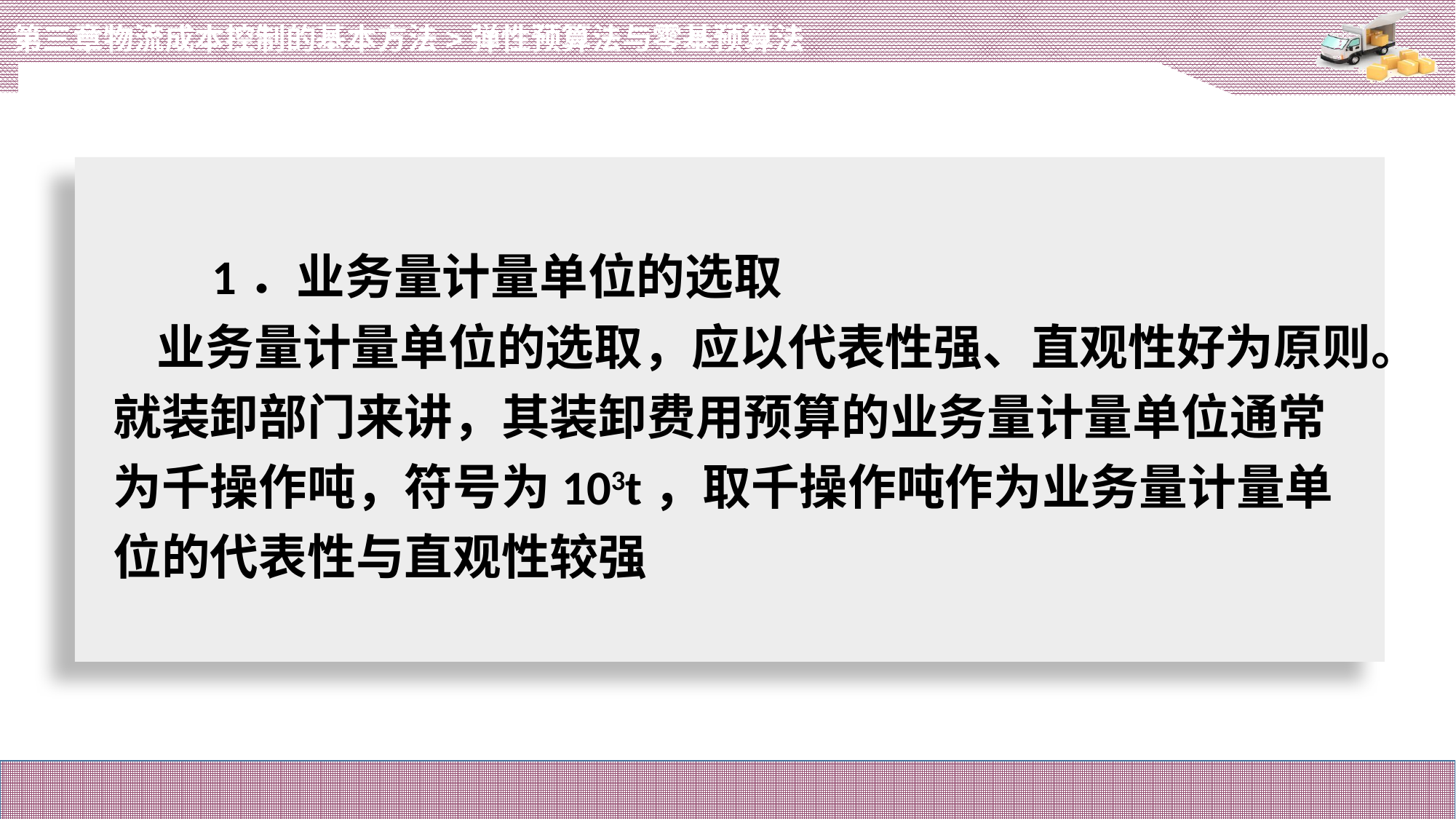

第三章物流成本控制的基本方法>弹性预算法与零基预算法
# 1．业务量计量单位的选取 业务量计量单位的选取，应以代表性强、直观性好为原则。就装卸部门来讲，其装卸费用预算的业务量计量单位通常为千操作吨，符号为103t，取千操作吨作为业务量计量单位的代表性与直观性较强